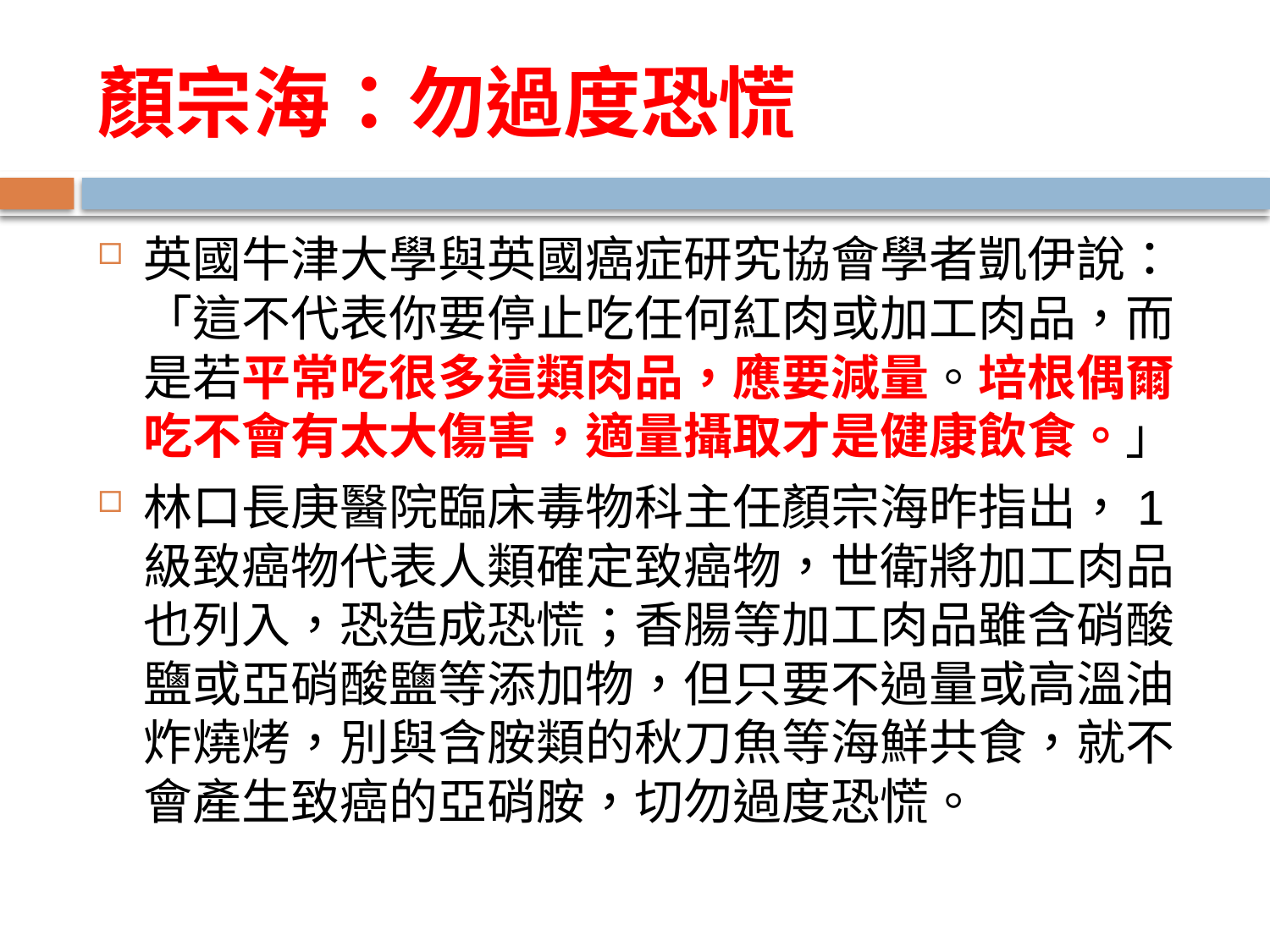

# 顏宗海：勿過度恐慌
英國牛津大學與英國癌症研究協會學者凱伊說：「這不代表你要停止吃任何紅肉或加工肉品，而是若平常吃很多這類肉品，應要減量。培根偶爾吃不會有太大傷害，適量攝取才是健康飲食。」
林口長庚醫院臨床毒物科主任顏宗海昨指出，1級致癌物代表人類確定致癌物，世衛將加工肉品也列入，恐造成恐慌；香腸等加工肉品雖含硝酸鹽或亞硝酸鹽等添加物，但只要不過量或高溫油炸燒烤，別與含胺類的秋刀魚等海鮮共食，就不會產生致癌的亞硝胺，切勿過度恐慌。